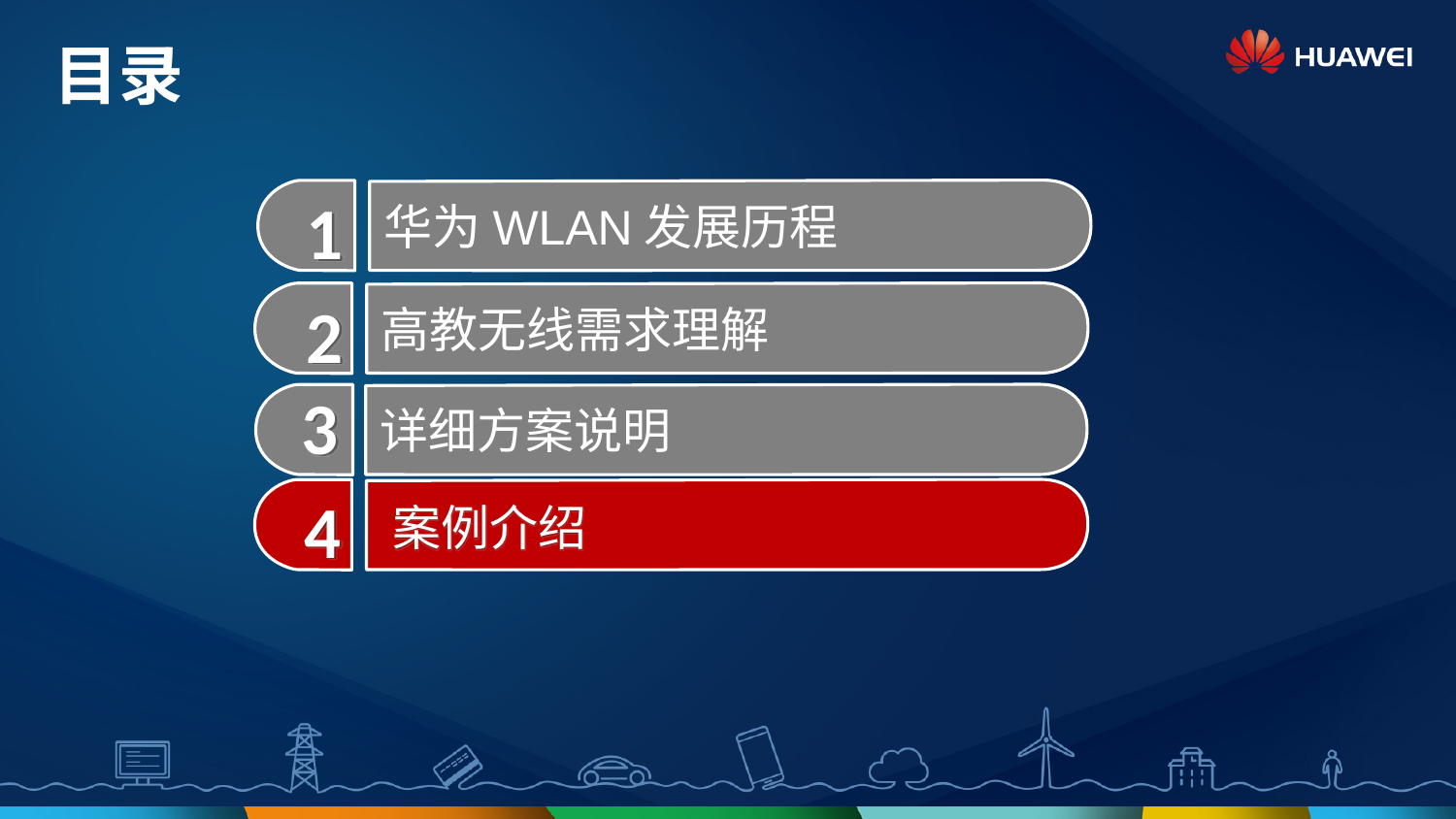

目录

1
华为WLAN发展历程

高教无线需求理解

2

3

详细方案说明

4

案例介绍